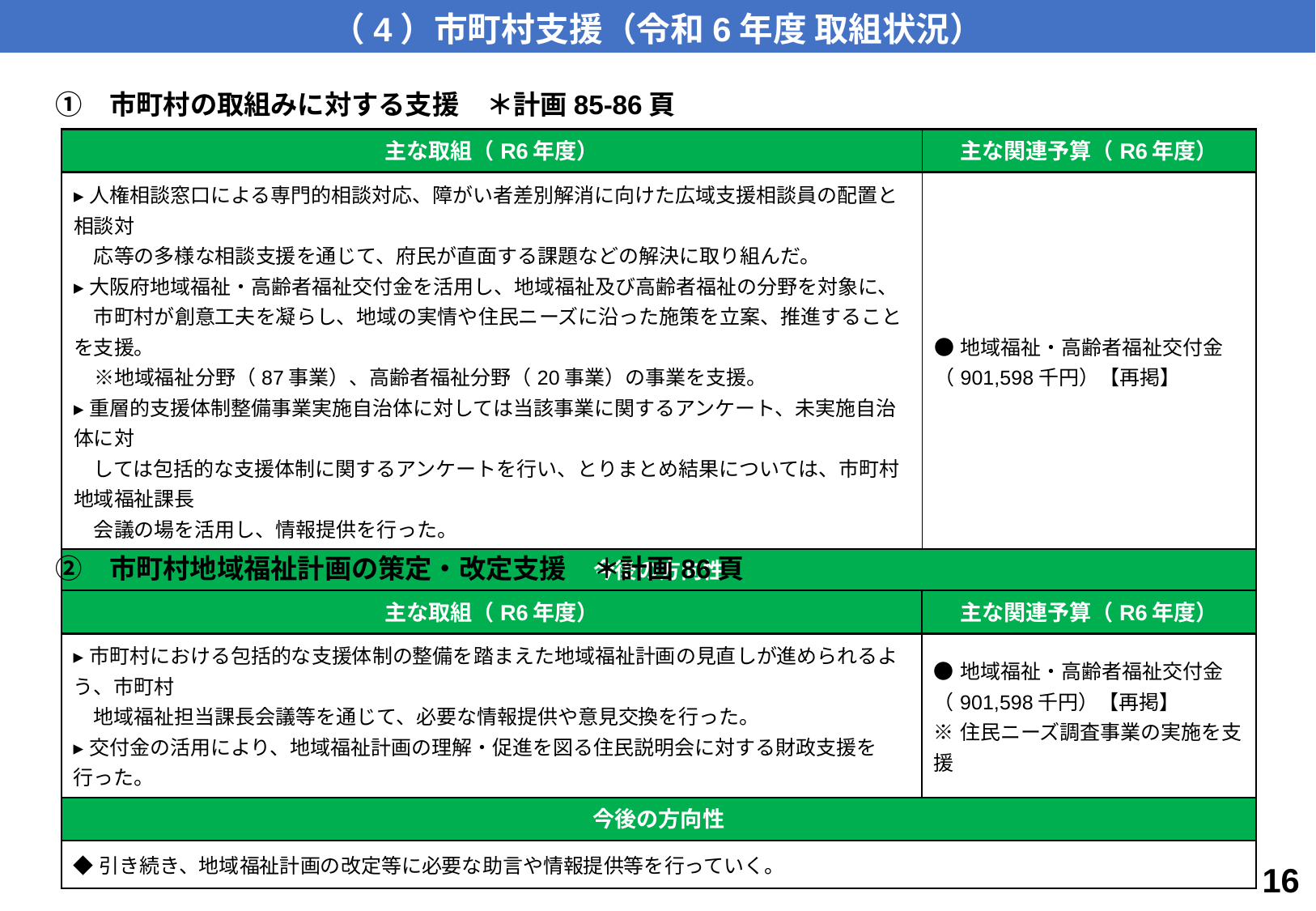

（4）市町村支援（令和6年度 取組状況）
　①　市町村の取組みに対する支援　＊計画85-86頁
| 主な取組（R6年度） | 主な関連予算（R6年度） |
| --- | --- |
| ▸人権相談窓口による専門的相談対応、障がい者差別解消に向けた広域支援相談員の配置と相談対 　応等の多様な相談支援を通じて、府民が直面する課題などの解決に取り組んだ。 ▸大阪府地域福祉・高齢者福祉交付金を活用し、地域福祉及び高齢者福祉の分野を対象に、 　市町村が創意工夫を凝らし、地域の実情や住民ニーズに沿った施策を立案、推進することを支援。 　※地域福祉分野（87事業）、高齢者福祉分野（20事業）の事業を支援。 ▸重層的支援体制整備事業実施自治体に対しては当該事業に関するアンケート、未実施自治体に対　 　しては包括的な支援体制に関するアンケートを行い、とりまとめ結果については、市町村地域福祉課長 　会議の場を活用し、情報提供を行った。 | ●地域福祉・高齢者福祉交付金（901,598千円）【再掲】 |
| 今後の方向性 |  |
| ◆引き続き、地域ニーズに沿った施策展開を支援するとともに、先進事例や好事例を市町村へ提供し、施策立案をサポートしていく。 |  |
　②　市町村地域福祉計画の策定・改定支援　＊計画86頁
| 主な取組（R6年度） | 主な関連予算（R6年度） |
| --- | --- |
| ▸市町村における包括的な支援体制の整備を踏まえた地域福祉計画の見直しが進められるよう、市町村 　地域福祉担当課長会議等を通じて、必要な情報提供や意見交換を行った。 ▸交付金の活用により、地域福祉計画の理解・促進を図る住民説明会に対する財政支援を行った。 | ●地域福祉・高齢者福祉交付金（901,598千円）【再掲】 ※住民ニーズ調査事業の実施を支援 |
| 今後の方向性 |  |
| ◆引き続き、地域福祉計画の改定等に必要な助言や情報提供等を行っていく。 |  |
16